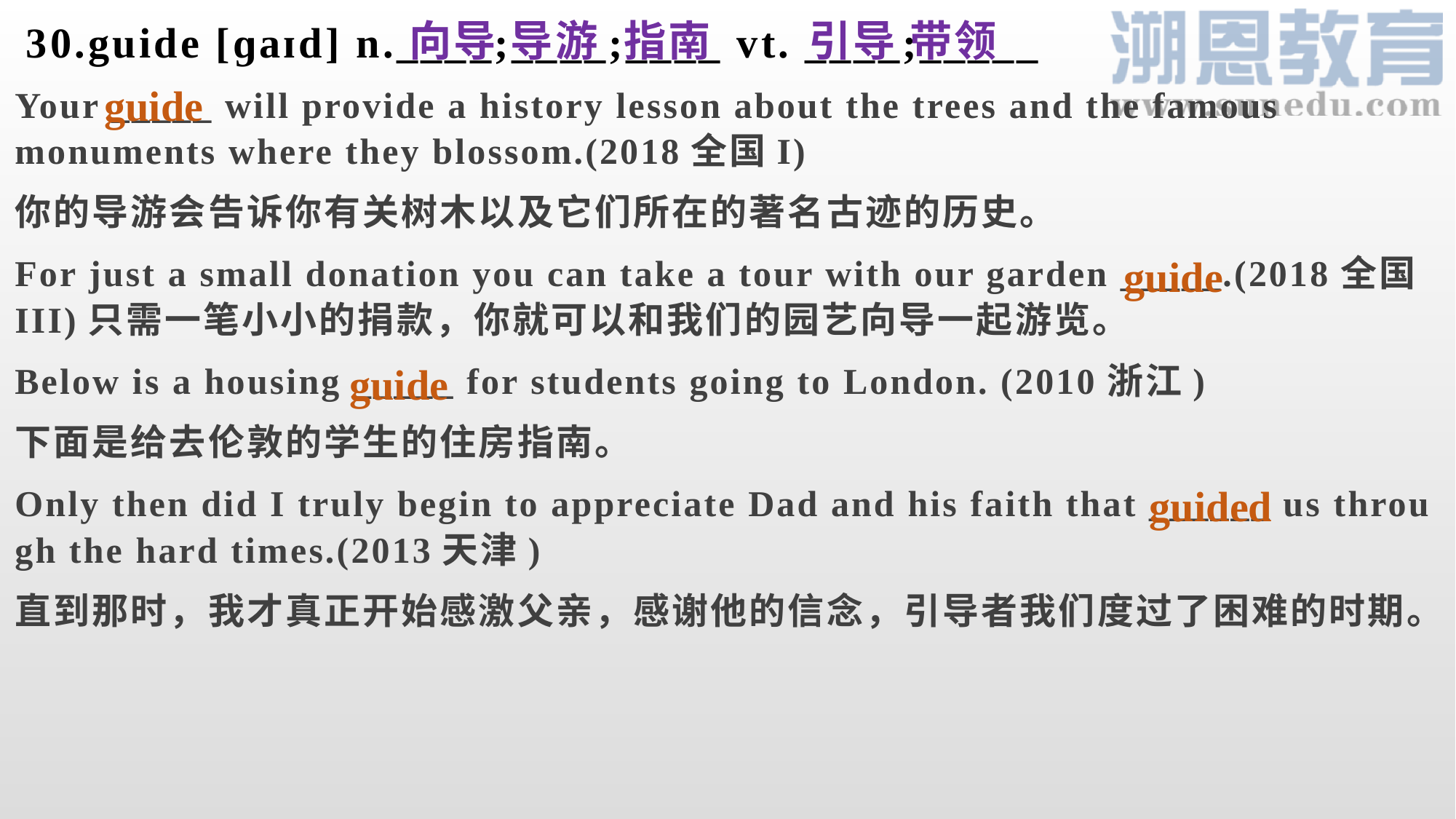

向导 导游  指南        引导 带领
30.guide [ɡaɪd] n.____;____;____ vt. ____;_____
guide
Your _____ will provide a history lesson about the trees and the famous monuments where they blossom.(2018全国I)
你的导游会告诉你有关树木以及它们所在的著名古迹的历史。
For just a small donation you can take a tour with our garden _____.(2018全国III)只需一笔小小的捐款，你就可以和我们的园艺向导一起游览。
Below is a housing _____ for students going to London. (2010浙江)
下面是给去伦敦的学生的住房指南。
Only then did I truly begin to appreciate Dad and his faith that ______ us through the hard times.(2013天津)
直到那时，我才真正开始感激父亲，感谢他的信念，引导者我们度过了困难的时期。
guide
guide
guided